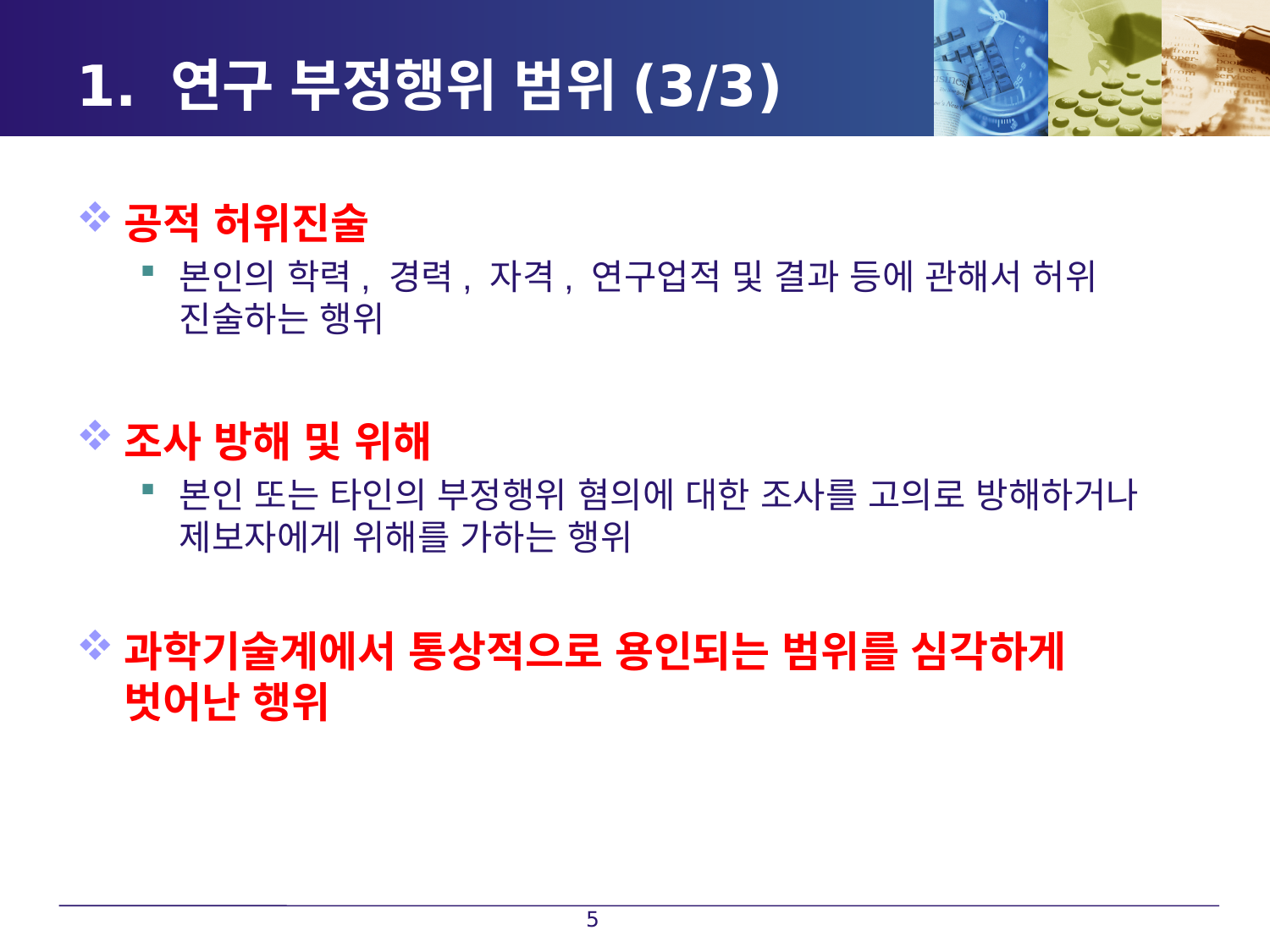

# 1. 연구 부정행위 범위(3/3)
공적 허위진술
본인의 학력, 경력, 자격, 연구업적 및 결과 등에 관해서 허위 진술하는 행위

조사 방해 및 위해
본인 또는 타인의 부정행위 혐의에 대한 조사를 고의로 방해하거나 제보자에게 위해를 가하는 행위

과학기술계에서 통상적으로 용인되는 범위를 심각하게 벗어난 행위
5